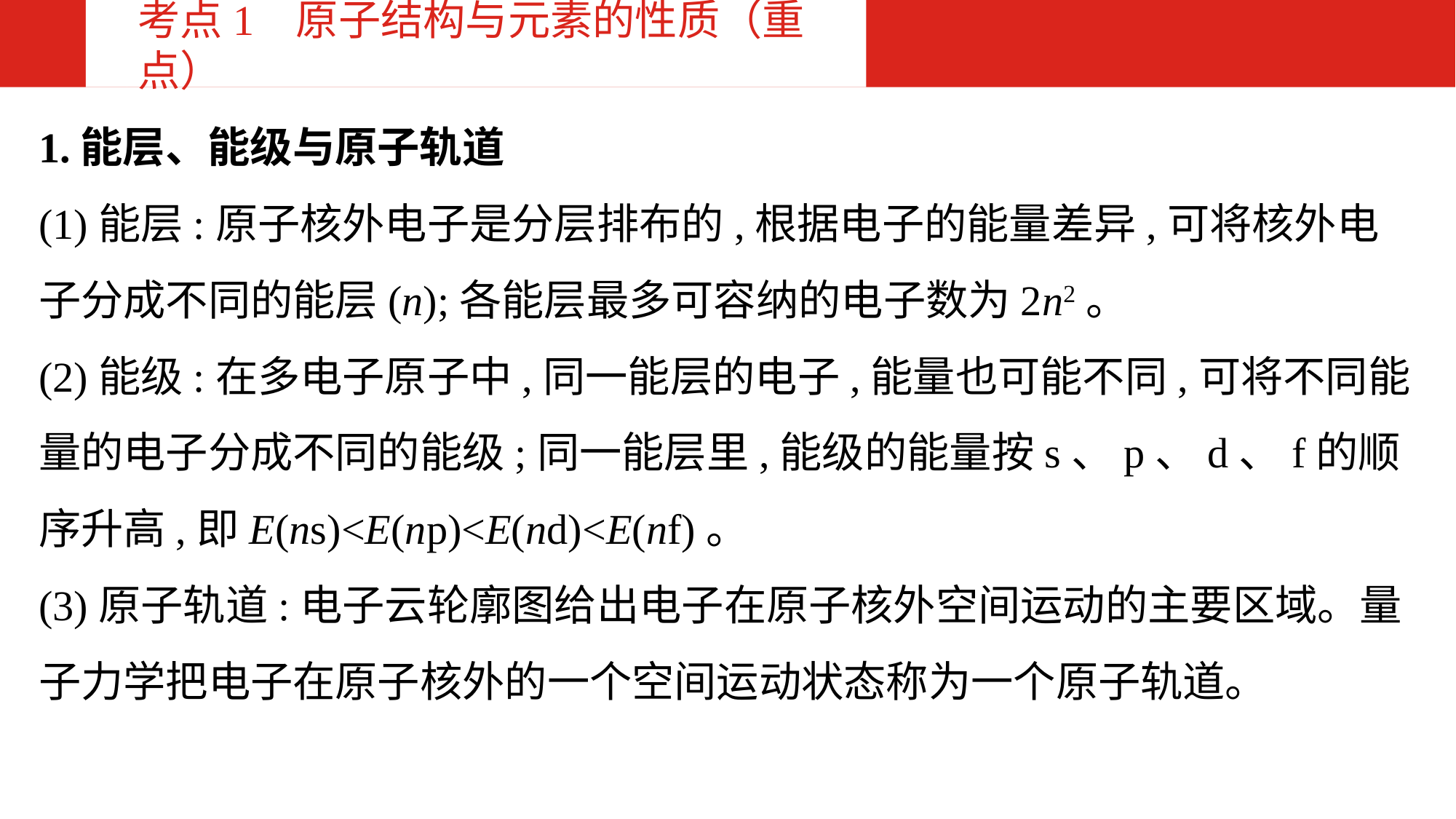

考点1   原子结构与元素的性质（重点）

1.能层、能级与原子轨道
(1)能层:原子核外电子是分层排布的,根据电子的能量差异,可将核外电子分成不同的能层(n);各能层最多可容纳的电子数为2n2。
(2)能级:在多电子原子中,同一能层的电子,能量也可能不同,可将不同能量的电子分成不同的能级;同一能层里,能级的能量按s、p、d、f的顺序升高,即E(ns)<E(np)<E(nd)<E(nf)。
(3)原子轨道:电子云轮廓图给出电子在原子核外空间运动的主要区域。量子力学把电子在原子核外的一个空间运动状态称为一个原子轨道。